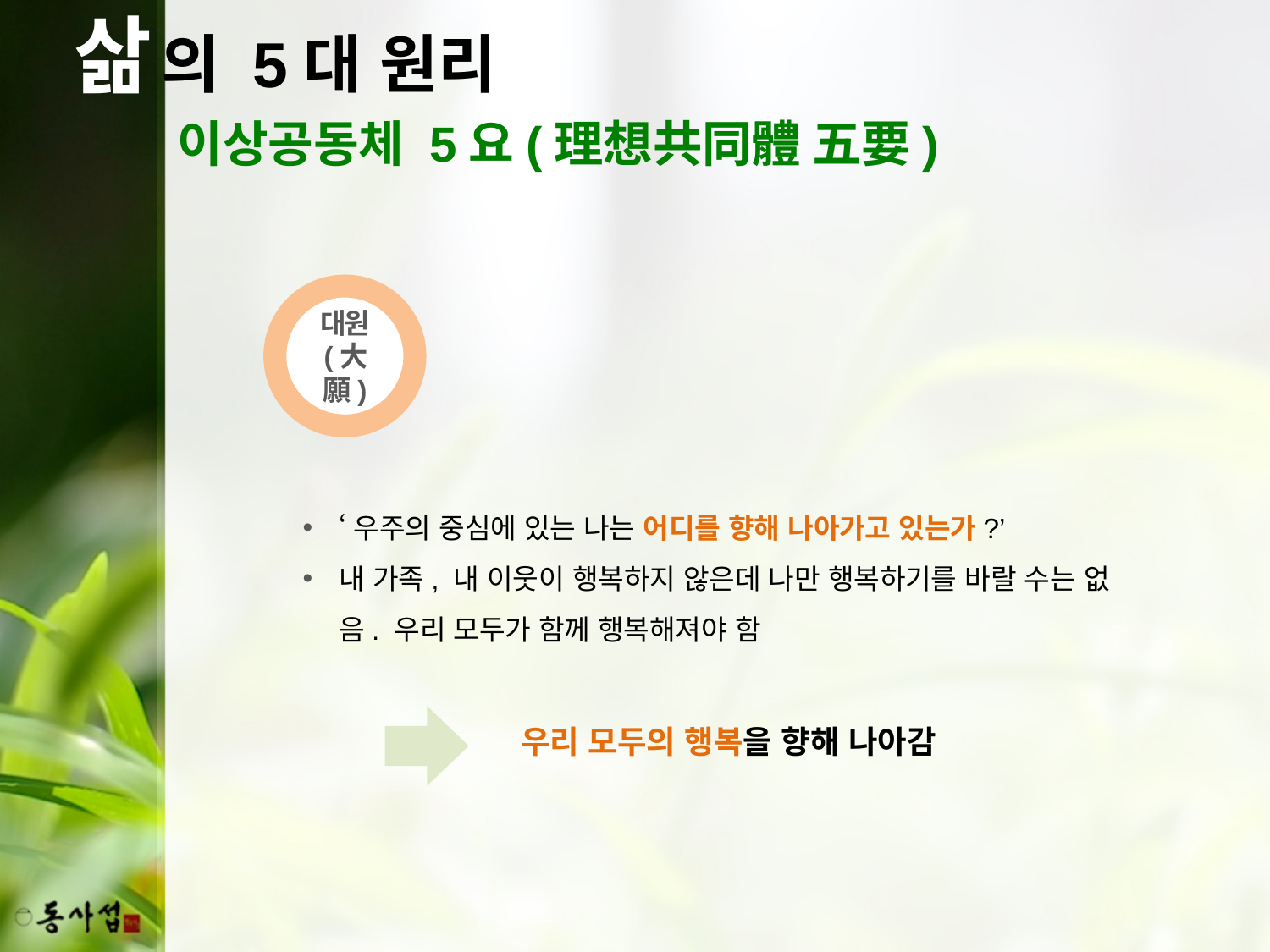

삶
의 5대 원리
이상공동체 5요(理想共同體 五要)
대원
(大願)
‘우주의 중심에 있는 나는 어디를 향해 나아가고 있는가?’
내 가족, 내 이웃이 행복하지 않은데 나만 행복하기를 바랄 수는 없음. 우리 모두가 함께 행복해져야 함

우리 모두의 행복을 향해 나아감